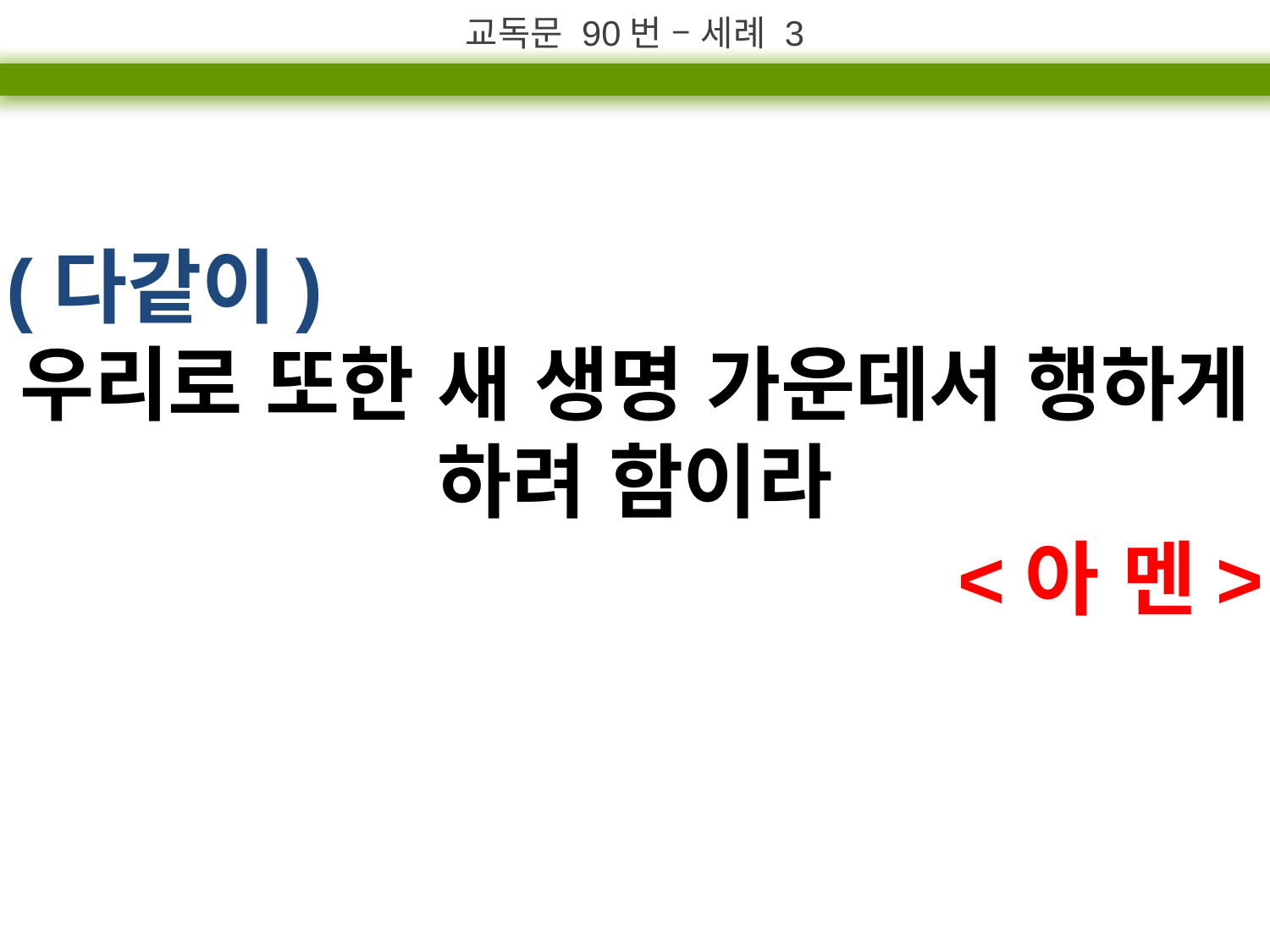

교독문 90번 – 세례 3

(다같이)
우리로 또한 새 생명 가운데서 행하게 하려 함이라
<아 멘>